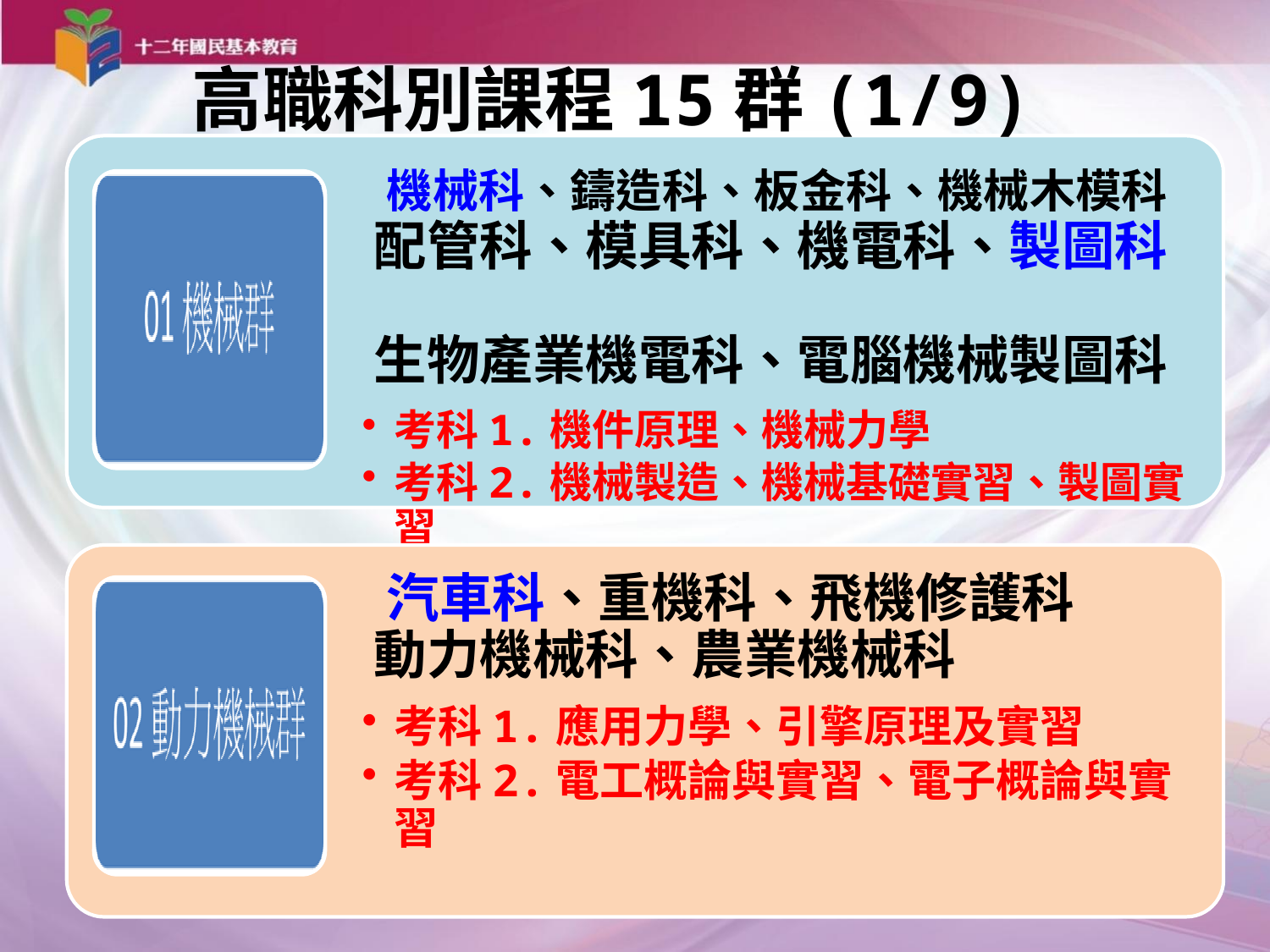

高職科別課程15群(1/9)
 機械科、鑄造科、板金科、機械木模科
 配管科、模具科、機電科、製圖科
 生物產業機電科、電腦機械製圖科
考科1.機件原理、機械力學
考科2.機械製造、機械基礎實習、製圖實習
 汽車科、重機科、飛機修護科
 動力機械科、農業機械科
考科1.應用力學、引擎原理及實習
考科2.電工概論與實習、電子概論與實習